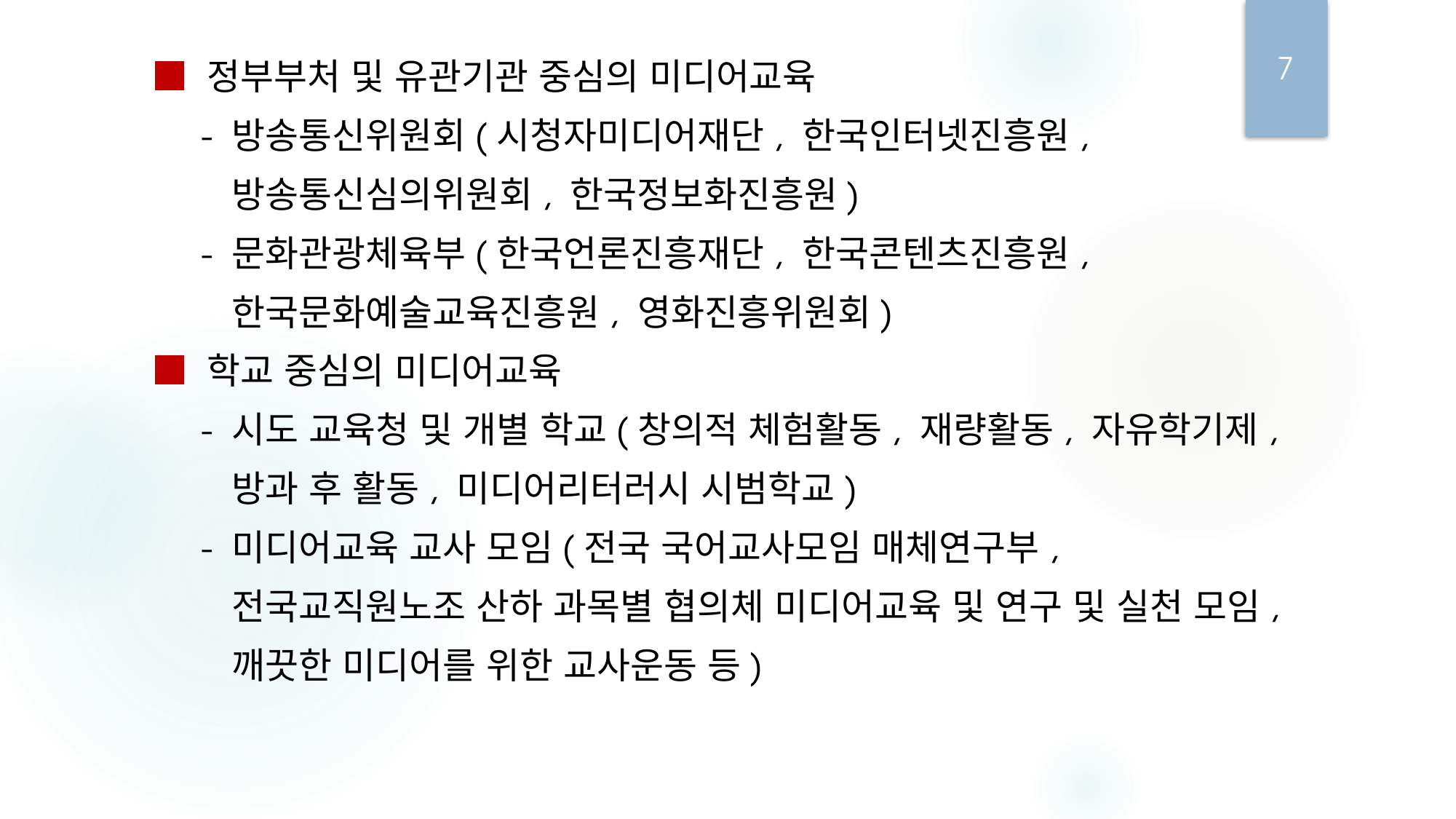

7
    ■ 정부부처 및 유관기관 중심의 미디어교육
         - 방송통신위원회(시청자미디어재단, 한국인터넷진흥원,
           방송통신심의위원회, 한국정보화진흥원)
         - 문화관광체육부(한국언론진흥재단, 한국콘텐츠진흥원,
           한국문화예술교육진흥원, 영화진흥위원회)
    ■ 학교 중심의 미디어교육
         - 시도 교육청 및 개별 학교(창의적 체험활동, 재량활동, 자유학기제,
           방과 후 활동, 미디어리터러시 시범학교)
         - 미디어교육 교사 모임(전국 국어교사모임 매체연구부,
           전국교직원노조 산하 과목별 협의체 미디어교육 및 연구 및 실천 모임,
           깨끗한 미디어를 위한 교사운동 등)